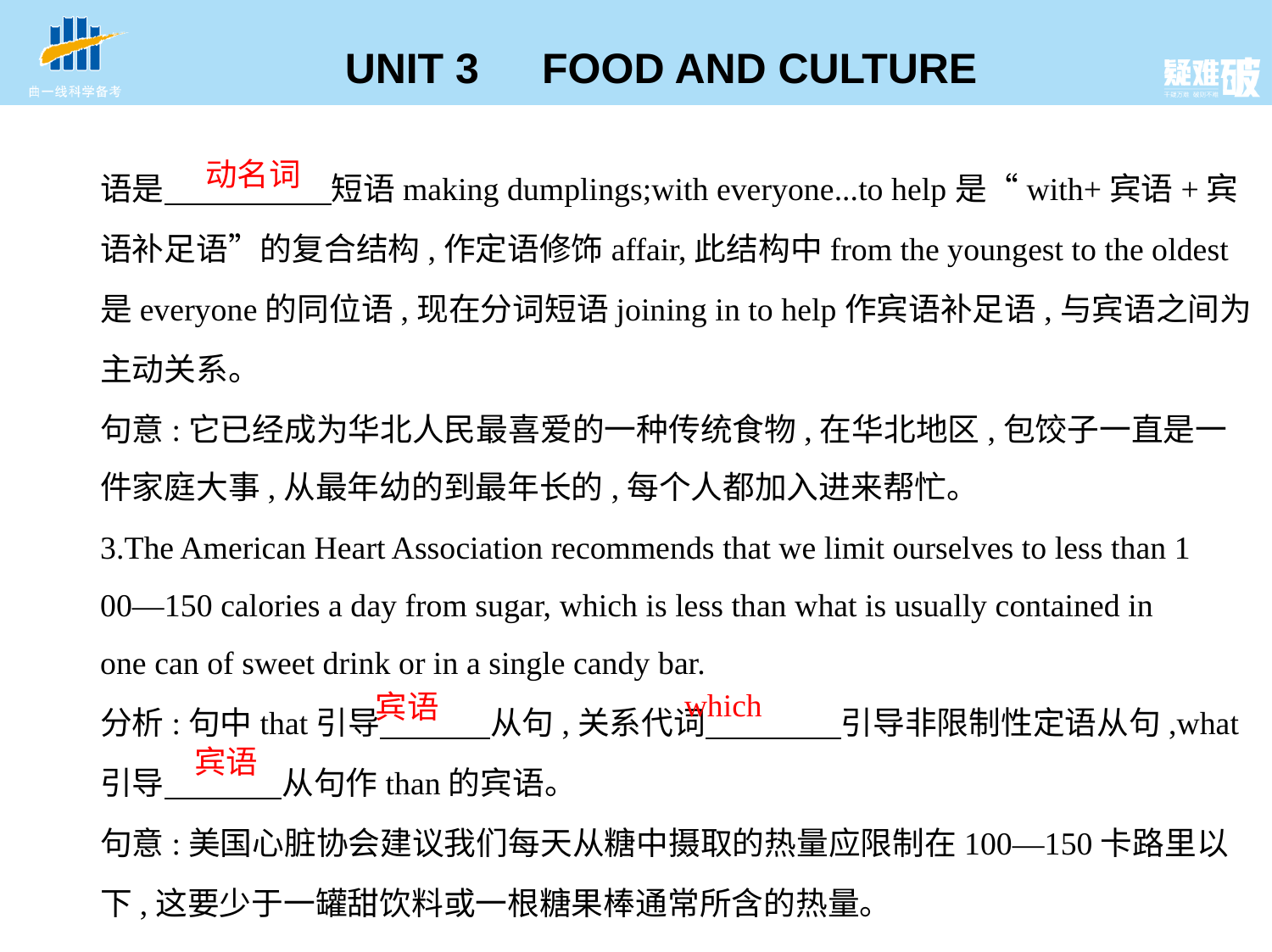

动名词
语是　　　　　 短语making dumplings;with everyone...to help是“with+宾语+宾
语补足语”的复合结构,作定语修饰affair,此结构中from the youngest to the oldest
是everyone的同位语,现在分词短语joining in to help作宾语补足语,与宾语之间为
主动关系。
句意:它已经成为华北人民最喜爱的一种传统食物,在华北地区,包饺子一直是一
件家庭大事,从最年幼的到最年长的,每个人都加入进来帮忙。
3.The American Heart Association recommends that we limit ourselves to less than 1
00—150 calories a day from sugar, which is less than what is usually contained in
one can of sweet drink or in a single candy bar.
分析:句中that引导　　　  从句,关系代词　　　　 引导非限制性定语从句,what
引导　　　   从句作than的宾语。
句意:美国心脏协会建议我们每天从糖中摄取的热量应限制在100—150卡路里以
下,这要少于一罐甜饮料或一根糖果棒通常所含的热量。
which
宾语
宾语